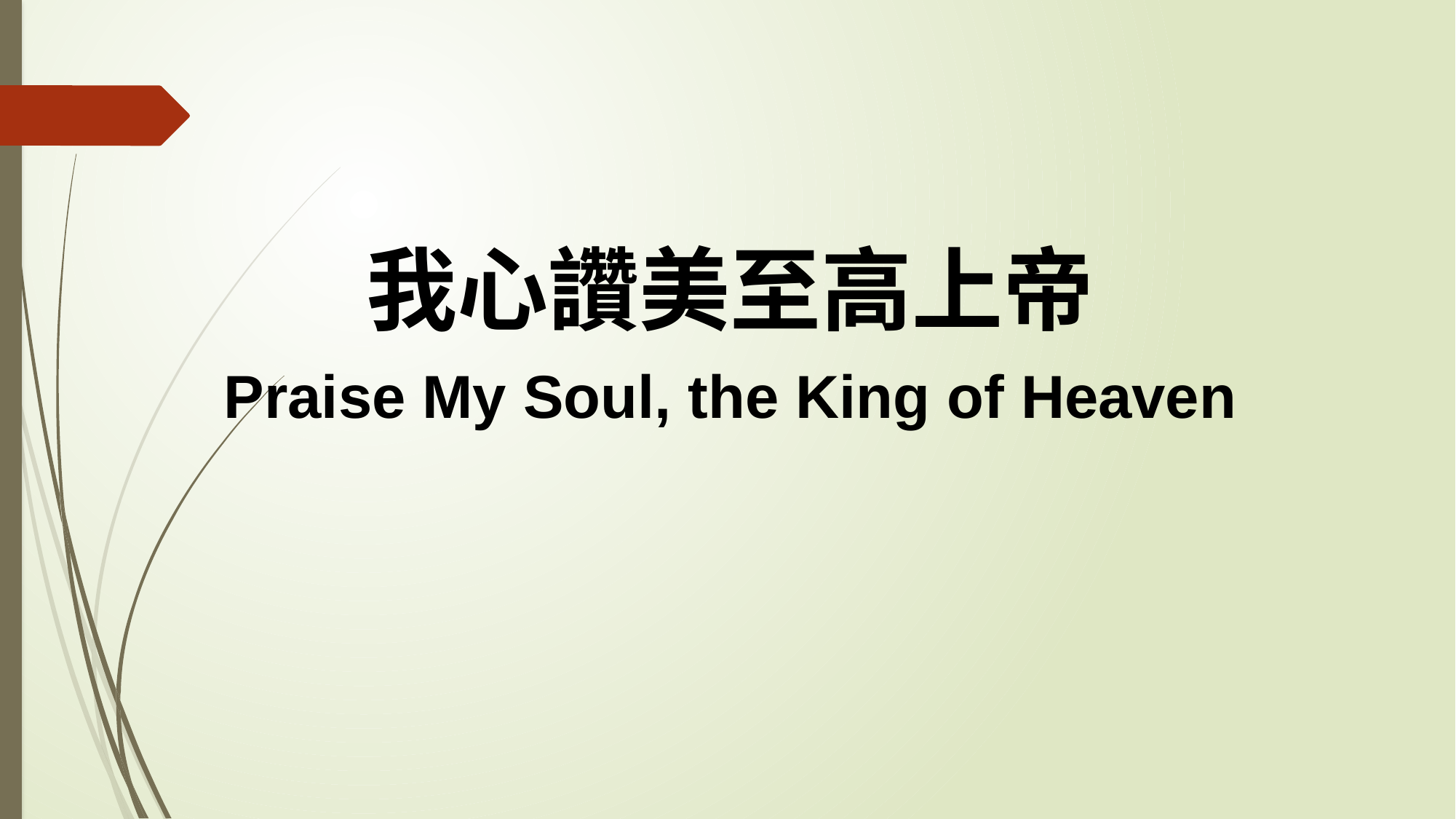

我心讚美至高上帝
Praise My Soul, the King of Heaven